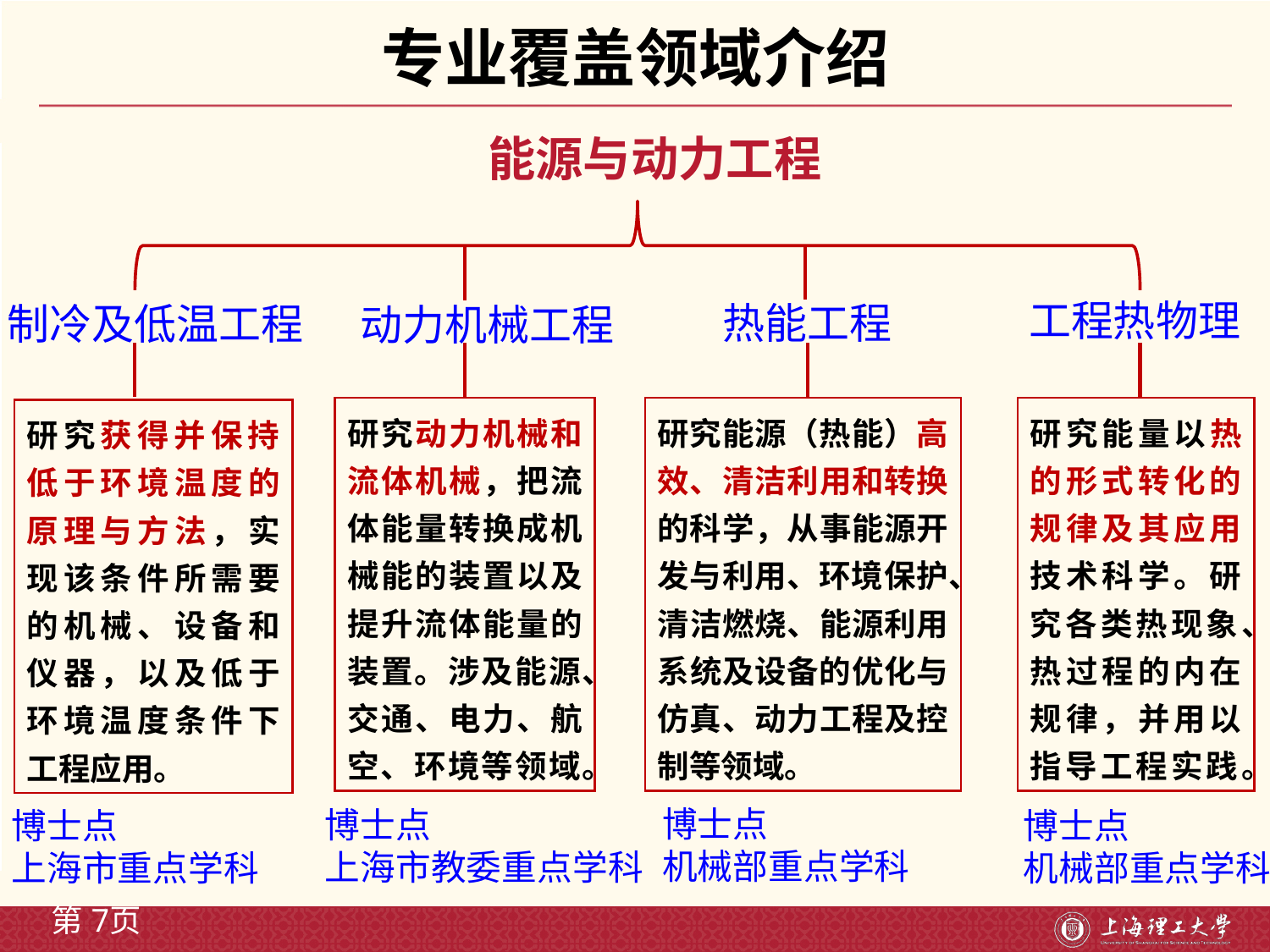

# 专业覆盖领域介绍
能源与动力工程
工程热物理
热能工程
制冷及低温工程
动力机械工程
研究动力机械和流体机械，把流体能量转换成机械能的装置以及提升流体能量的装置。涉及能源、交通、电力、航空、环境等领域。
研究能源（热能）高效、清洁利用和转换的科学，从事能源开发与利用、环境保护、清洁燃烧、能源利用系统及设备的优化与仿真、动力工程及控制等领域。
研究能量以热的形式转化的规律及其应用技术科学。研究各类热现象、热过程的内在规律，并用以指导工程实践。
研究获得并保持低于环境温度的原理与方法，实现该条件所需要的机械、设备和仪器，以及低于环境温度条件下工程应用。
博士点
机械部重点学科
博士点
上海市教委重点学科
博士点
机械部重点学科
博士点
上海市重点学科
第7页